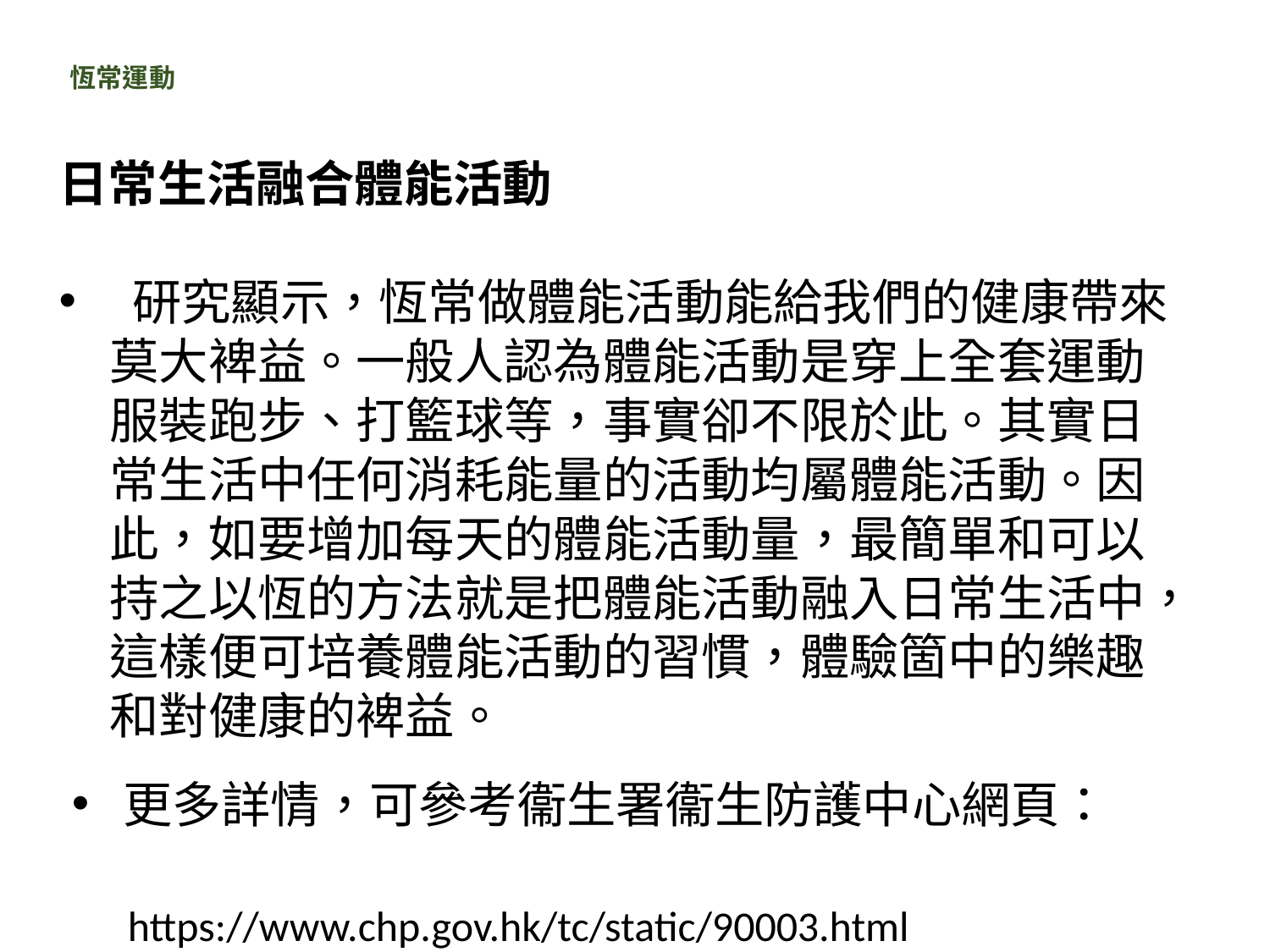

# 恆常運動
日常生活融合體能活動

 研究顯示，恆常做體能活動能給我們的健康帶來莫大裨益。一般人認為體能活動是穿上全套運動服裝跑步、打籃球等，事實卻不限於此。其實日常生活中任何消耗能量的活動均屬體能活動。因此，如要增加每天的體能活動量，最簡單和可以持之以恆的方法就是把體能活動融入日常生活中，這樣便可培養體能活動的習慣，體驗箇中的樂趣和對健康的裨益。

  更多詳情，可參考衞生署衞生防護中心網頁：
    https://www.chp.gov.hk/tc/static/90003.html